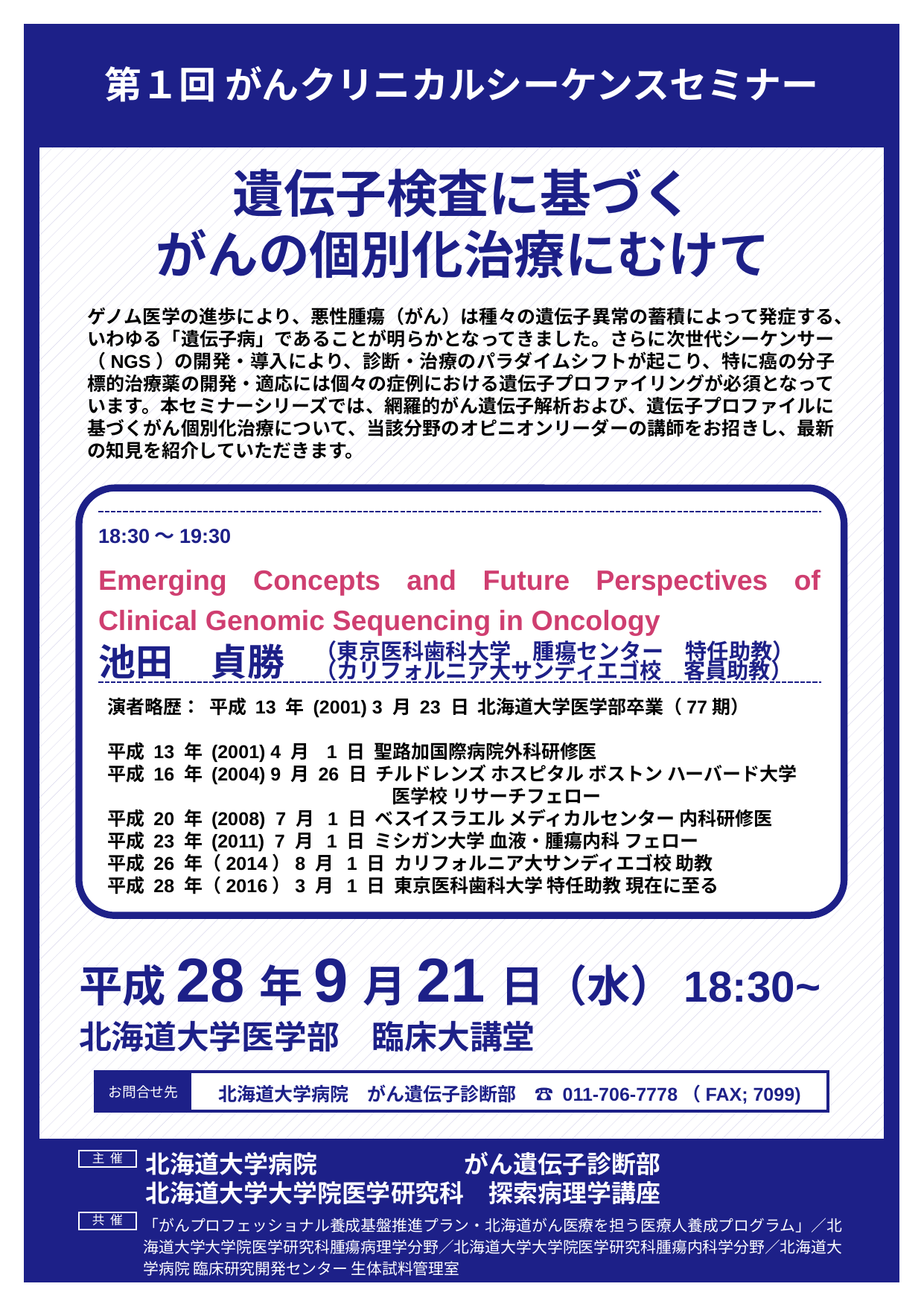

第１回 がんクリニカルシーケンスセミナー
遺伝子検査に基づく
がんの個別化治療にむけて
ゲノム医学の進歩により、悪性腫瘍（がん）は種々の遺伝子異常の蓄積によって発症する、いわゆる「遺伝子病」であることが明らかとなってきました。さらに次世代シーケンサー（NGS）の開発・導入により、診断・治療のパラダイムシフトが起こり、特に癌の分子標的治療薬の開発・適応には個々の症例における遺伝子プロファイリングが必須となっています。本セミナーシリーズでは、網羅的がん遺伝子解析および、遺伝子プロファイルに基づくがん個別化治療について、当該分野のオピニオンリーダーの講師をお招きし、最新の知見を紹介していただきます。

18:30～19:30
Emerging Concepts and Future Perspectives of Clinical Genomic Sequencing in Oncology
（東京医科歯科大学　腫瘍センター　特任助教）
池田　貞勝
（カリフォルニア大サンディエゴ校　客員助教）
演者略歴：  平成 13 年 (2001) 3 月 23 日  北海道大学医学部卒業（77期）

平成 13 年 (2001) 4 月   1 日  聖路加国際病院外科研修医
平成 16 年 (2004) 9 月 26 日  チルドレンズ ホスピタル ボストン ハーバード大学医学校 リサーチフェロー
平成 20 年 (2008)  7 月  1 日  ベスイスラエル メディカルセンター 内科研修医
平成 23 年 (2011)  7 月  1 日  ミシガン大学 血液・腫瘍内科 フェロー
平成 26 年（2014）8 月  1 日  カリフォルニア大サンディエゴ校 助教
平成 28 年（2016）3 月  1 日  東京医科歯科大学 特任助教 現在に至る
平成28年9月21日（水）18:30~
北海道大学医学部　臨床大講堂

お問合せ先
北海道大学病院　がん遺伝子診断部　☎ 011-706-7778（FAX; 7099)

北海道大学病院　　　　　　がん遺伝子診断部
北海道大学大学院医学研究科　探索病理学講座
主  催
共  催
「がんプロフェッショナル養成基盤推進プラン・北海道がん医療を担う医療人養成プログラム」／北海道大学大学院医学研究科腫瘍病理学分野／北海道大学大学院医学研究科腫瘍内科学分野／北海道大学病院 臨床研究開発センター 生体試料管理室